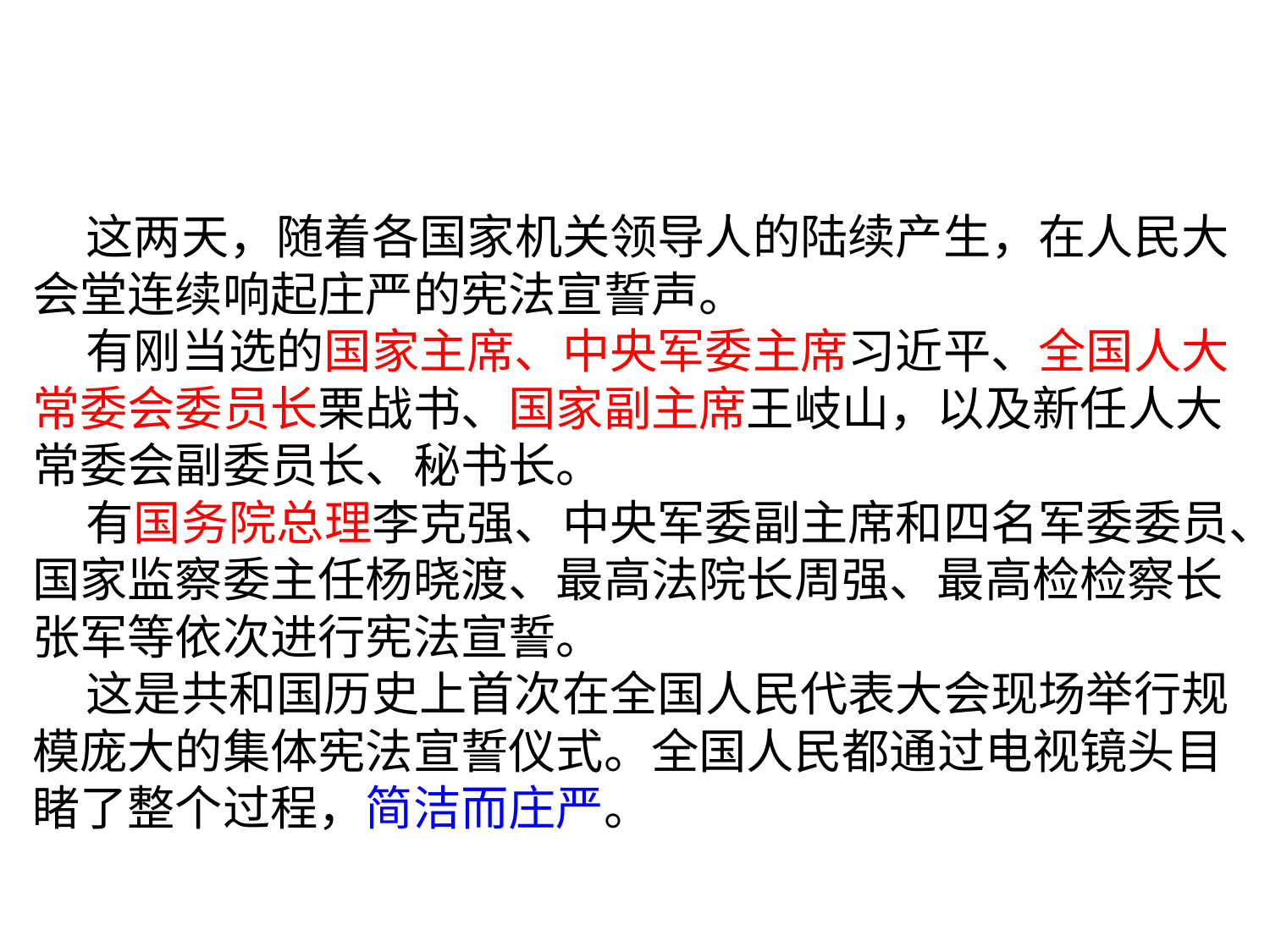

这两天，随着各国家机关领导人的陆续产生，在人民大会堂连续响起庄严的宪法宣誓声。
    有刚当选的国家主席、中央军委主席习近平、全国人大常委会委员长栗战书、国家副主席王岐山，以及新任人大常委会副委员长、秘书长。
    有国务院总理李克强、中央军委副主席和四名军委委员、国家监察委主任杨晓渡、最高法院长周强、最高检检察长张军等依次进行宪法宣誓。
    这是共和国历史上首次在全国人民代表大会现场举行规模庞大的集体宪法宣誓仪式。全国人民都通过电视镜头目睹了整个过程，简洁而庄严。